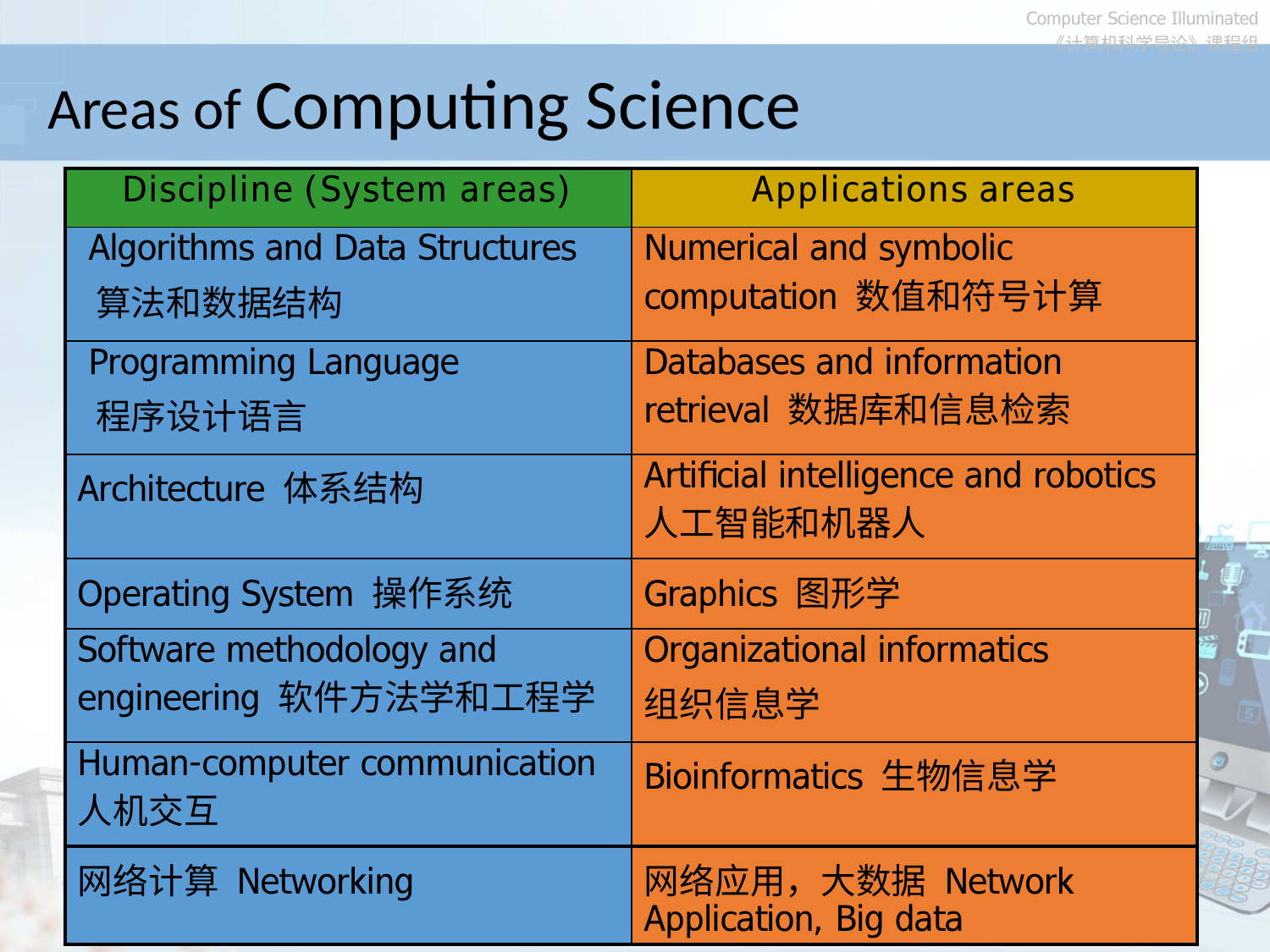

# Areas of Computing Science
| Discipline (System areas) | Applications areas |
| --- | --- |
| Algorithms and Data Structures 算法和数据结构 | Numerical and symbolic computation 数值和符号计算 |
| Programming Language 程序设计语言 | Databases and information retrieval 数据库和信息检索 |
| Architecture 体系结构 | Artificial intelligence and robotics 人工智能和机器人 |
| Operating System 操作系统 | Graphics 图形学 |
| Software methodology and engineering 软件方法学和工程学 | Organizational informatics 组织信息学 |
| Human-computer communication 人机交互 | Bioinformatics 生物信息学 |
| 网络计算 Networking | 网络应用，大数据 Network Application, Big data |
23/60